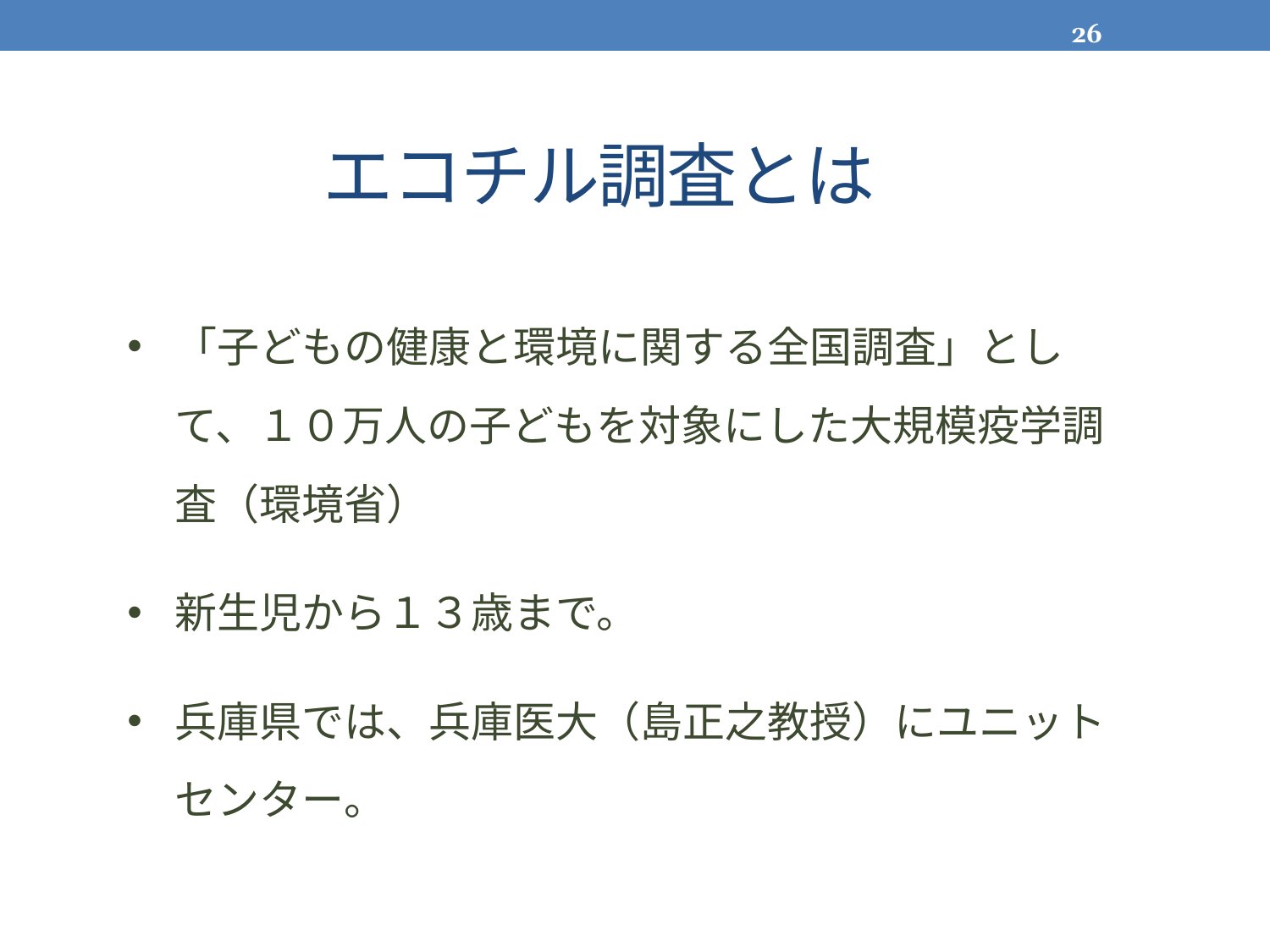

26
# エコチル調査とは
「子どもの健康と環境に関する全国調査」として、１０万人の子どもを対象にした大規模疫学調査（環境省）
新生児から１３歳まで。
兵庫県では、兵庫医大（島正之教授）にユニットセンター。